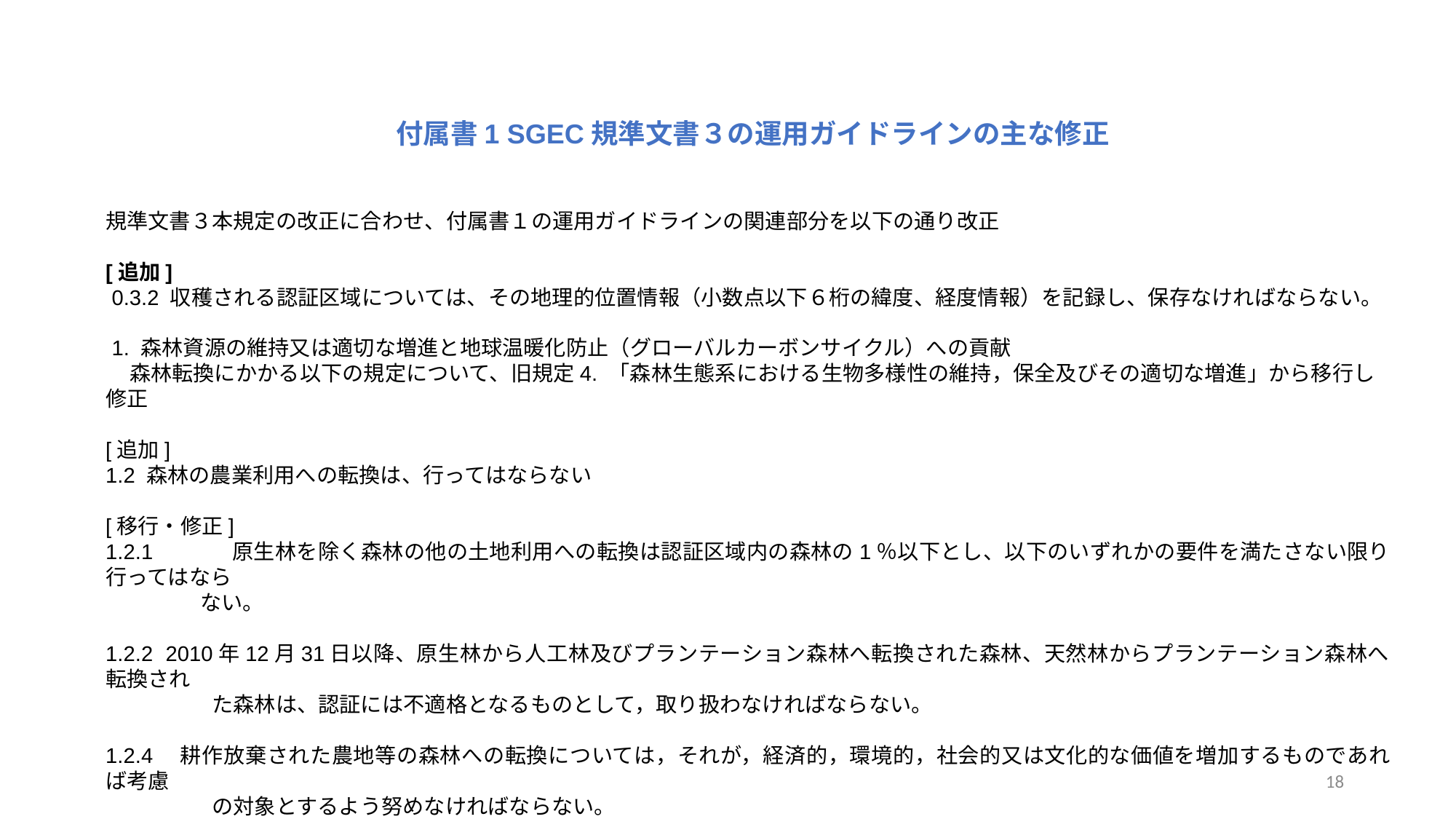

付属書1 SGEC規準文書３の運用ガイドラインの主な修正

規準文書３本規定の改正に合わせ、付属書１の運用ガイドラインの関連部分を以下の通り改正

[追加]
 0.3.2 収穫される認証区域については、その地理的位置情報（小数点以下６桁の緯度、経度情報）を記録し、保存なければならない。

 1. 森林資源の維持又は適切な増進と地球温暖化防止（グローバルカーボンサイクル）への貢献
    森林転換にかかる以下の規定について、旧規定4. 「森林生態系における生物多様性の維持，保全及びその適切な増進」から移行し修正

[追加]
1.2 森林の農業利用への転換は、行ってはならない

[移行・修正]
1.2.1	  原生林を除く森林の他の土地利用への転換は認証区域内の森林の1％以下とし、以下のいずれかの要件を満たさない限り行ってはなら
　　　　  ない。

1.2.2  2010年12月31日以降、原生林から人工林及びプランテーション森林へ転換された森林、天然林からプランテーション森林へ転換され
　　　　　た森林は、認証には不適格となるものとして，取り扱わなければならない。

1.2.4　耕作放棄された農地等の森林への転換については，それが，経済的，環境的，社会的又は文化的な価値を増加するものであれば考慮
　　　　　の対象とするよう努めなければならない。
18